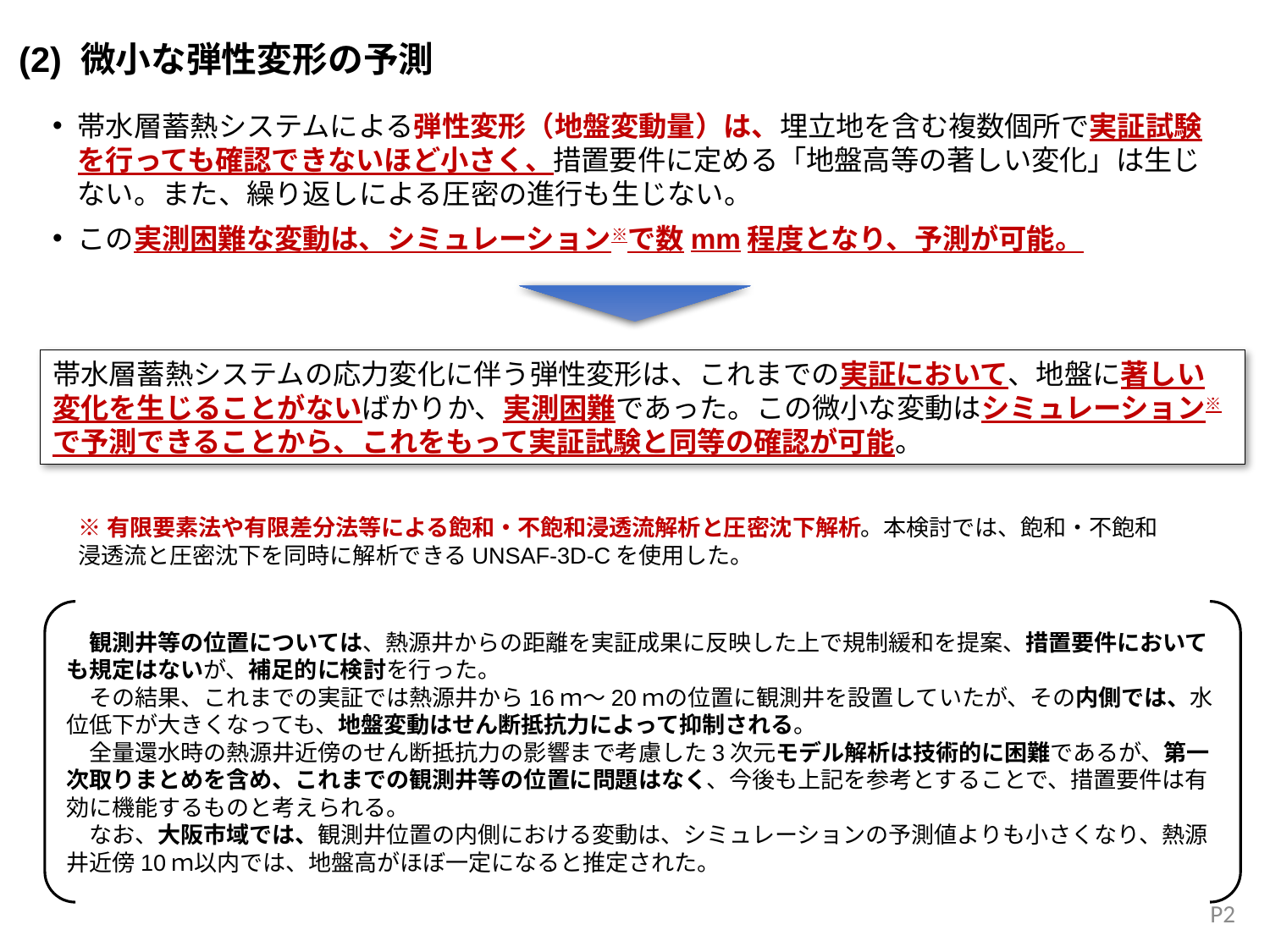

(2) 微小な弾性変形の予測
帯水層蓄熱システムによる弾性変形（地盤変動量）は、埋立地を含む複数個所で実証試験を行っても確認できないほど小さく、措置要件に定める「地盤高等の著しい変化」は生じない。また、繰り返しによる圧密の進行も生じない。
この実測困難な変動は、シミュレーション※で数mm程度となり、予測が可能。

帯水層蓄熱システムの応力変化に伴う弾性変形は、これまでの実証において、地盤に著しい変化を生じることがないばかりか、実測困難であった。この微小な変動はシミュレーション※で予測できることから、これをもって実証試験と同等の確認が可能。
※有限要素法や有限差分法等による飽和・不飽和浸透流解析と圧密沈下解析。本検討では、飽和・不飽和浸透流と圧密沈下を同時に解析できるUNSAF-3D-Cを使用した。
　観測井等の位置については、熱源井からの距離を実証成果に反映した上で規制緩和を提案、措置要件においても規定はないが、補足的に検討を行った。
　その結果、これまでの実証では熱源井から16ｍ～20ｍの位置に観測井を設置していたが、その内側では、水位低下が大きくなっても、地盤変動はせん断抵抗力によって抑制される。
　全量還水時の熱源井近傍のせん断抵抗力の影響まで考慮した3次元モデル解析は技術的に困難であるが、第一次取りまとめを含め、これまでの観測井等の位置に問題はなく、今後も上記を参考とすることで、措置要件は有効に機能するものと考えられる。
　なお、大阪市域では、観測井位置の内側における変動は、シミュレーションの予測値よりも小さくなり、熱源井近傍10ｍ以内では、地盤高がほぼ一定になると推定された。
P2